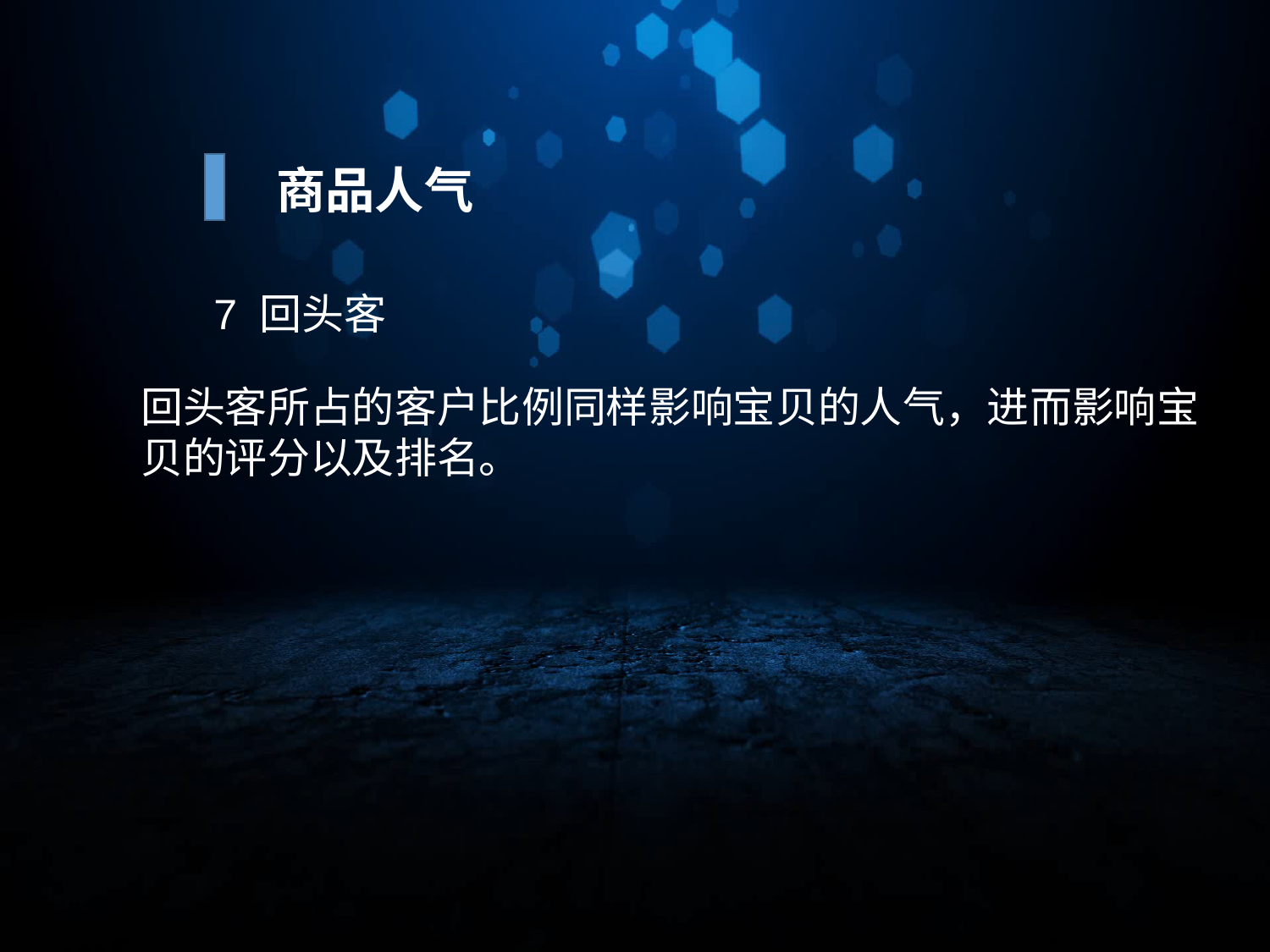

商品人气

7 回头客
回头客所占的客户比例同样影响宝贝的人气，进而影响宝贝的评分以及排名。